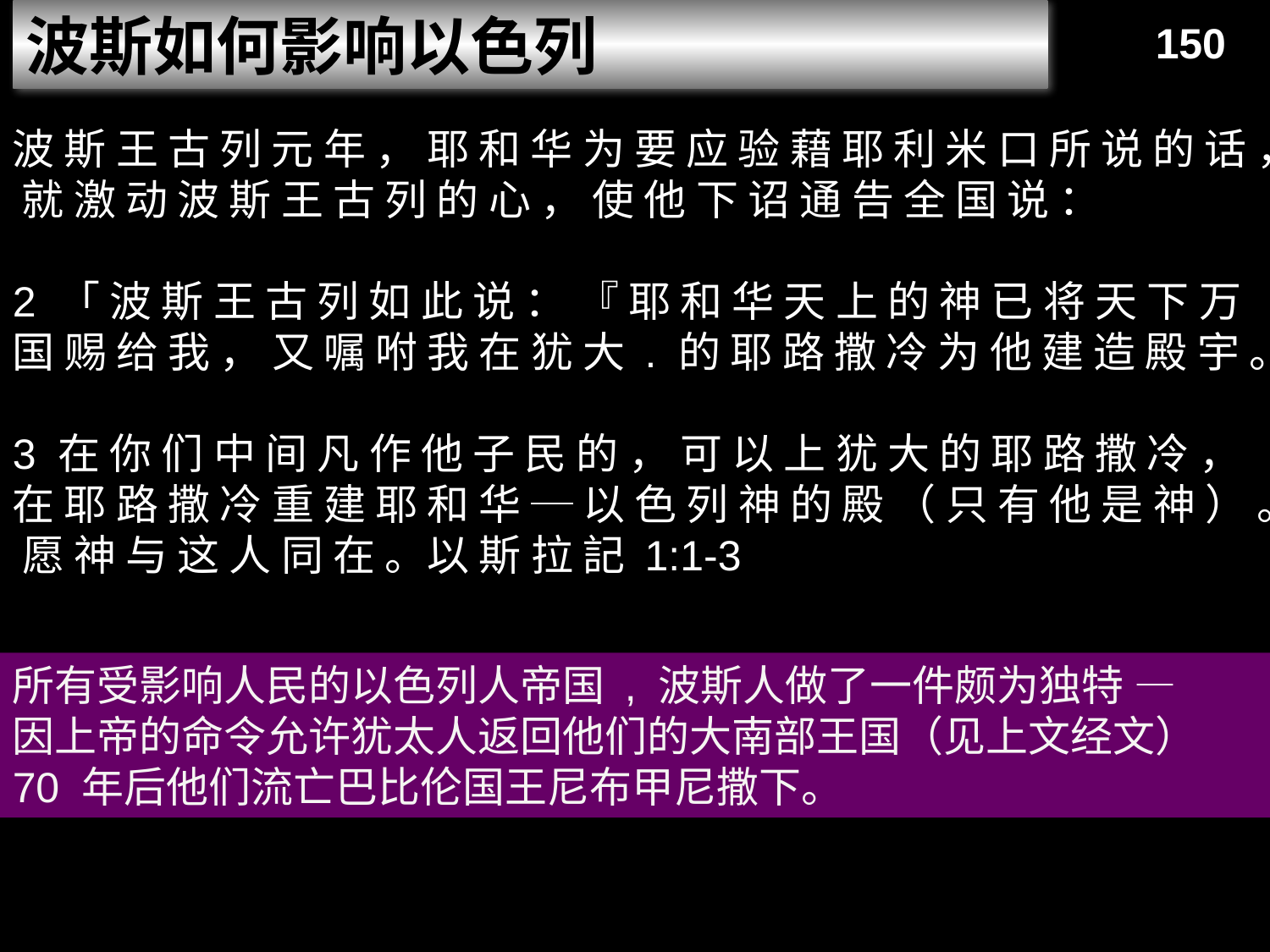

波斯如何影响以色列
150
波 斯 王 古 列 元 年 ， 耶 和 华 为 要 应 验 藉 耶 利 米 口 所 说 的 话 ， 就 激 动 波 斯 王 古 列 的 心 ， 使 他 下 诏 通 告 全 国 说 ：

2 「 波 斯 王 古 列 如 此 说 ： 『 耶 和 华 天 上 的 神 已 将 天 下 万 国 赐 给 我 ， 又 嘱 咐 我 在 犹 大 . 的 耶 路 撒 冷 为 他 建 造 殿 宇 。

3 在 你 们 中 间 凡 作 他 子 民 的 ， 可 以 上 犹 大 的 耶 路 撒 冷 ， 在 耶 路 撒 冷 重 建 耶 和 华 ─ 以 色 列 神 的 殿 （ 只 有 他 是 神 ） 。 愿 神 与 这 人 同 在 。以 斯 拉 記 1:1-3
所有受影响人民的以色列人帝国 , 波斯人做了一件颇为独特 —
因上帝的命令允许犹太人返回他们的大南部王国（见上文经文）  70 年后他们流亡巴比伦国王尼布甲尼撒下。